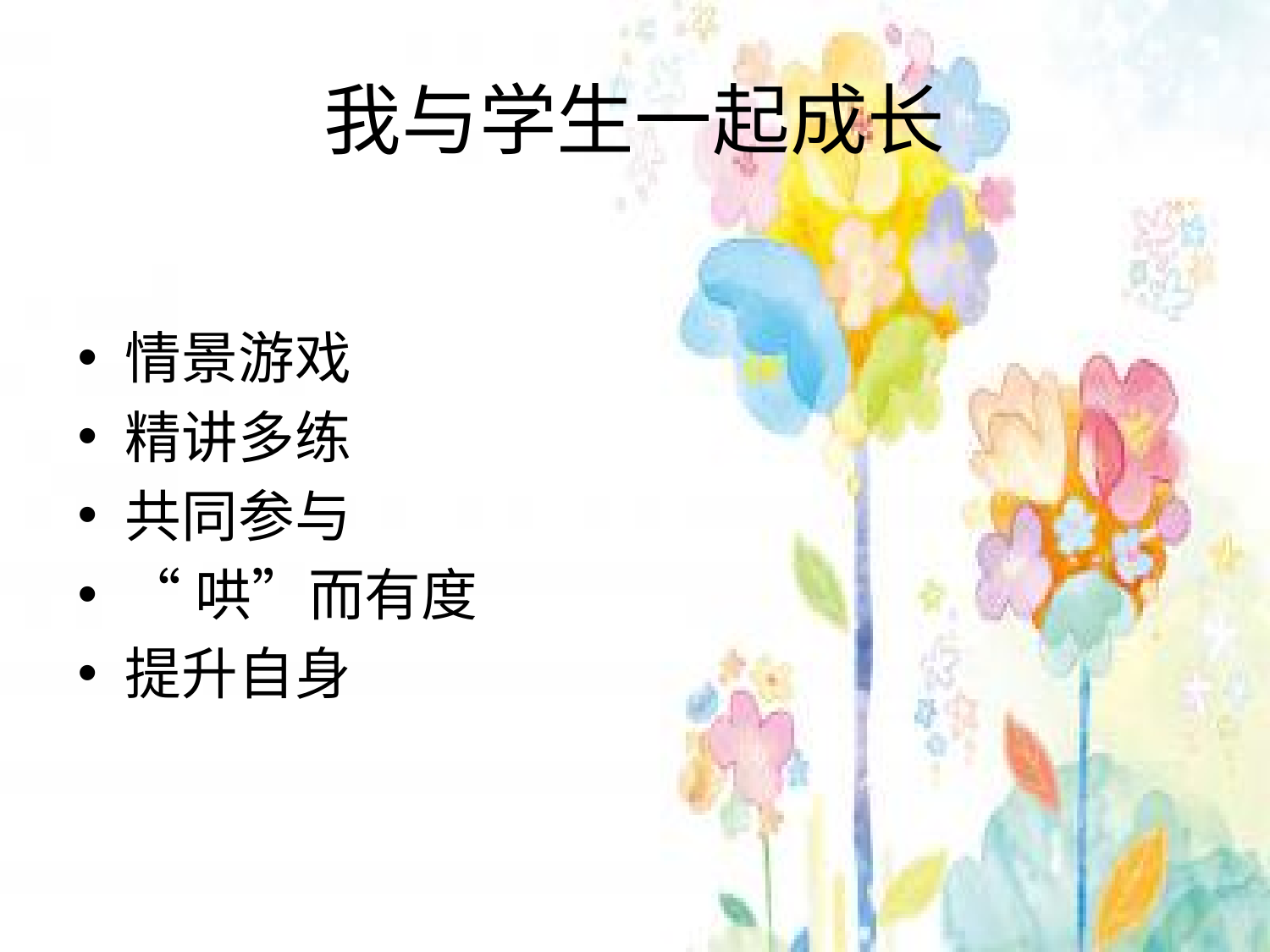

# 我与学生一起成长
情景游戏
精讲多练
共同参与
“哄”而有度
提升自身